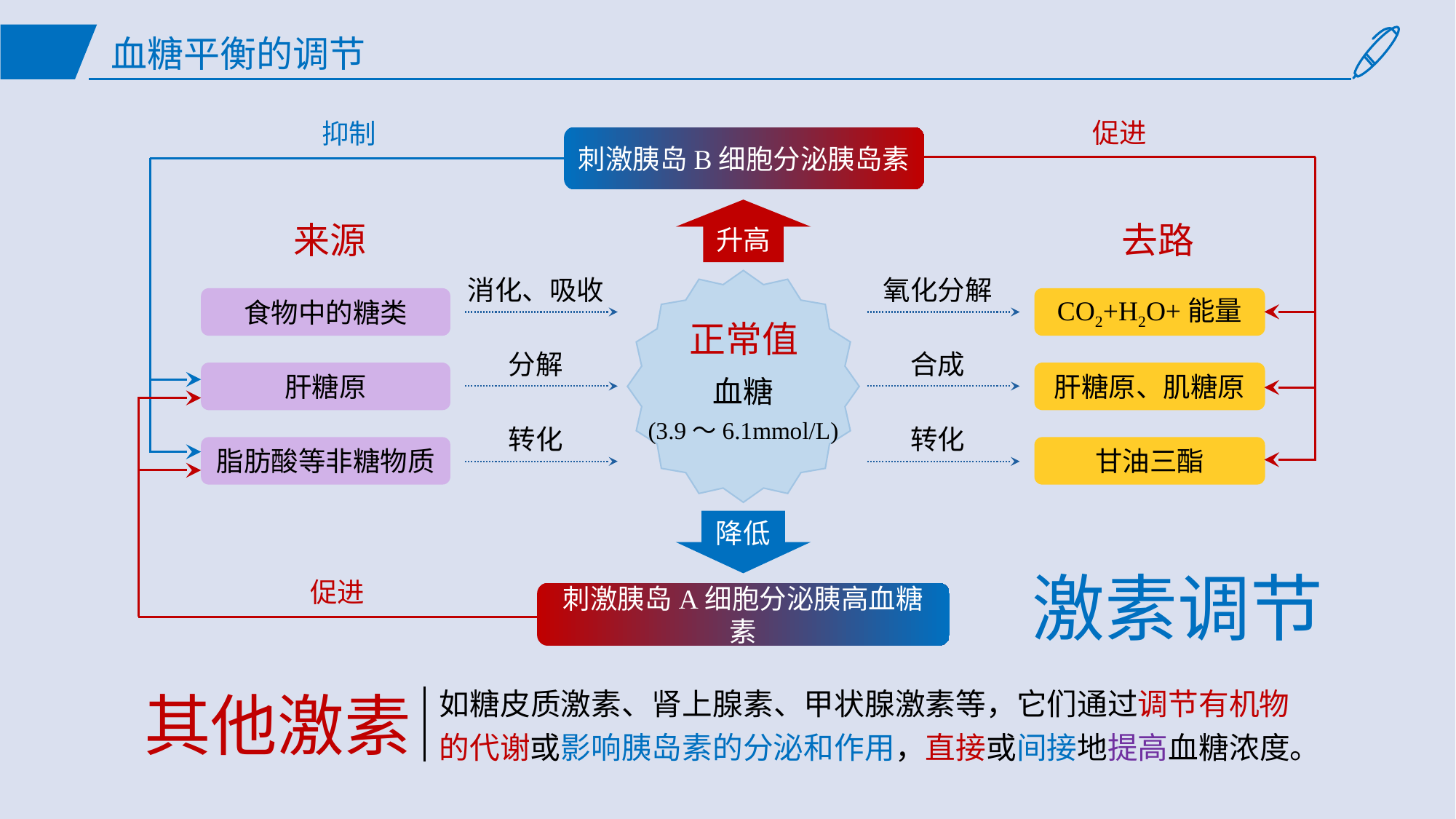

# 血糖平衡的调节
促进
抑制
刺激胰岛B细胞分泌胰岛素
升高
来源
消化、吸收
食物中的糖类
分解
肝糖原
转化
脂肪酸等非糖物质
去路
氧化分解
CO2+H2O+能量
合成
肝糖原、肌糖原
转化
甘油三酯

血糖
(3.9～6.1mmol/L)
正常值
降低
激素调节
促进
刺激胰岛A细胞分泌胰高血糖素
如糖皮质激素、肾上腺素、甲状腺激素等，它们通过调节有机物的代谢或影响胰岛素的分泌和作用，直接或间接地提高血糖浓度。
其他激素